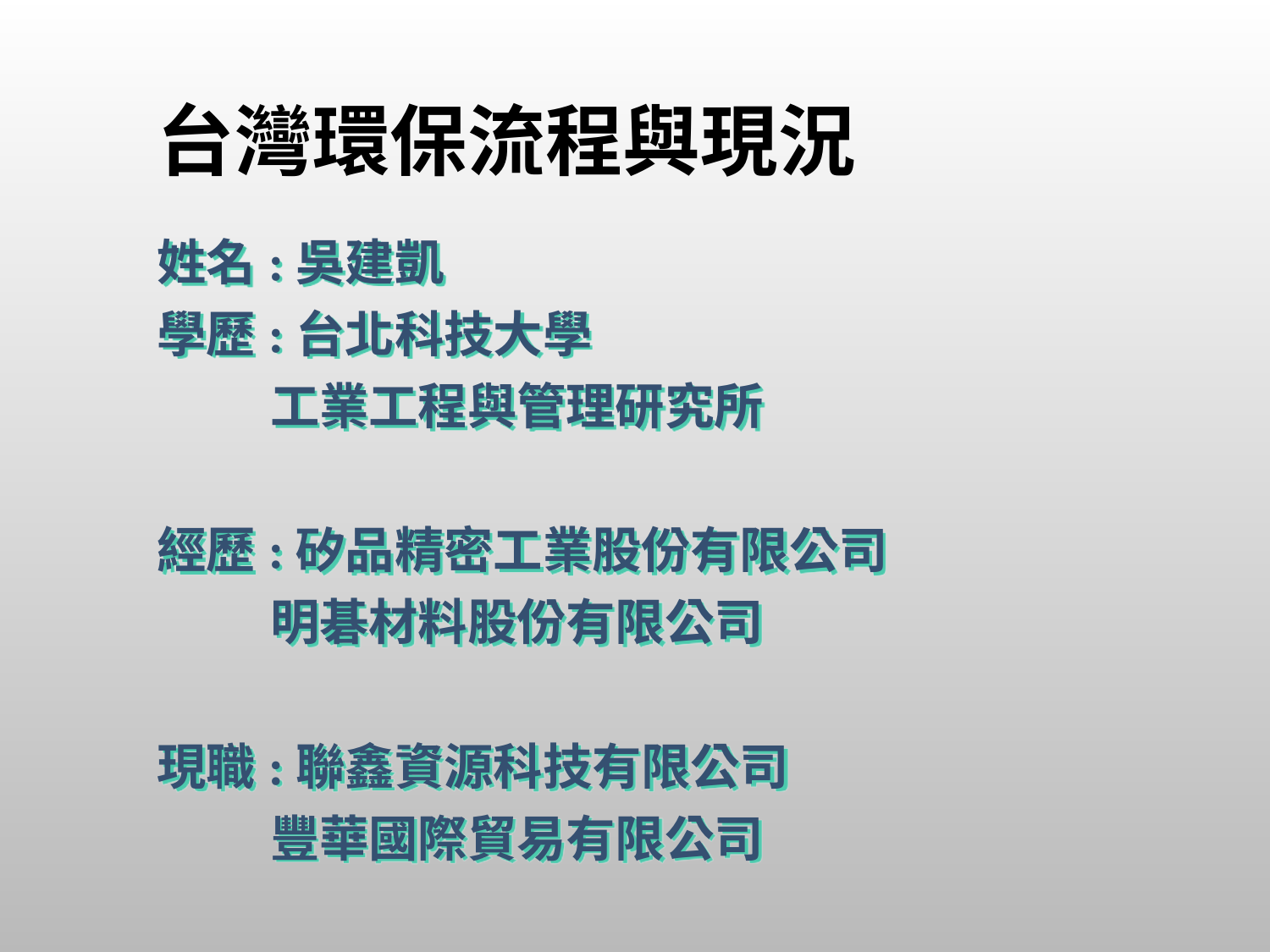

台灣環保流程與現況
姓名:吳建凱
學歷:台北科技大學
         工業工程與管理研究所

經歷:矽品精密工業股份有限公司
         明碁材料股份有限公司

現職:聯鑫資源科技有限公司
         豐華國際貿易有限公司